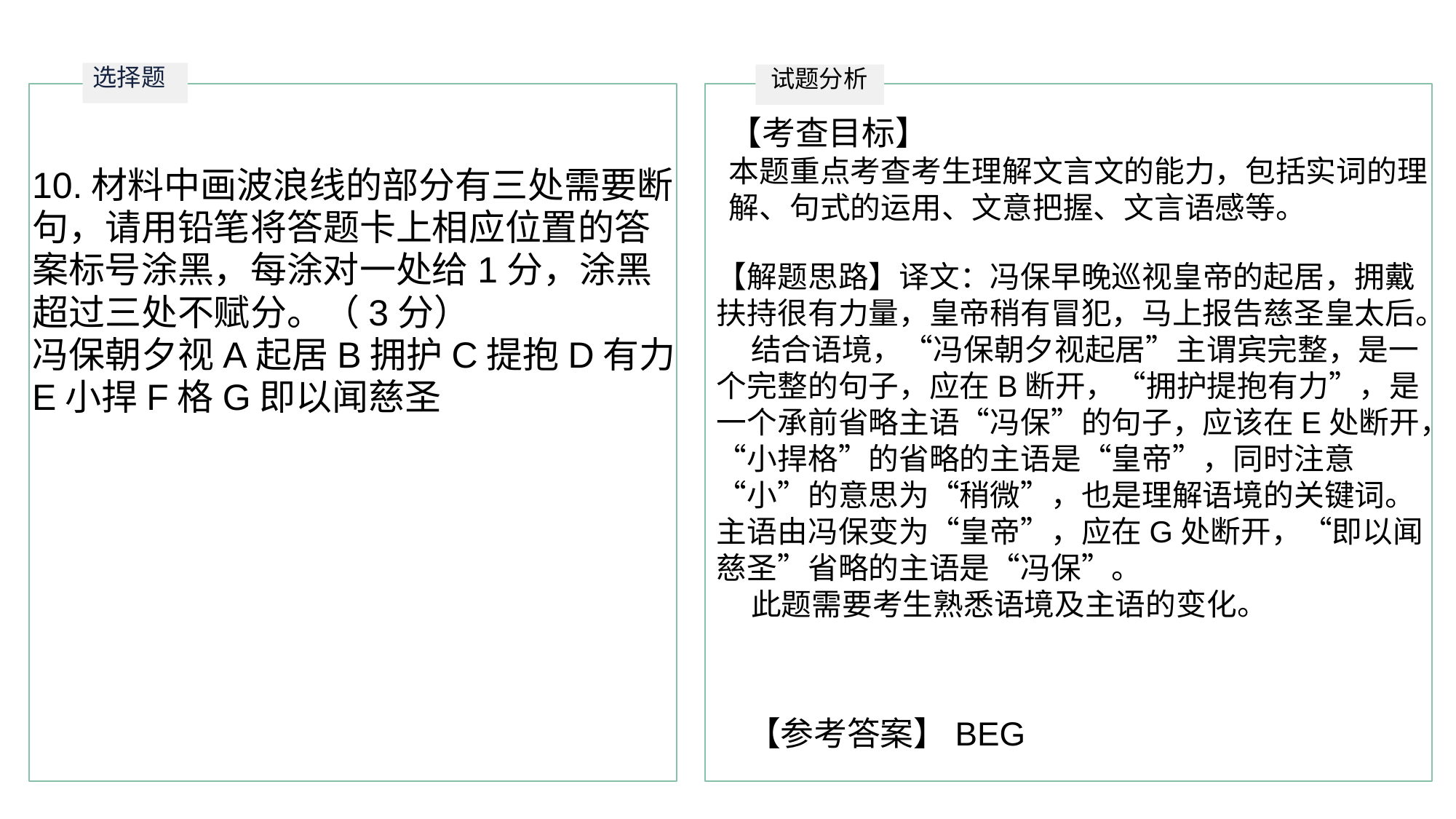

选择题

试题分析

【考查目标】
本题重点考查考生理解文言文的能力，包括实词的理解、句式的运用、文意把握、文言语感等。
10.材料中画波浪线的部分有三处需要断句，请用铅笔将答题卡上相应位置的答案标号涂黑，每涂对一处给1分，涂黑超过三处不赋分。（3分）
冯保朝夕视A起居B拥护C提抱D有力E小捍F格G即以闻慈圣
【解题思路】译文：冯保早晚巡视皇帝的起居，拥戴扶持很有力量，皇帝稍有冒犯，马上报告慈圣皇太后。
    结合语境，“冯保朝夕视起居”主谓宾完整，是一个完整的句子，应在B断开，“拥护提抱有力”，是一个承前省略主语“冯保”的句子，应该在E处断开，“小捍格”的省略的主语是“皇帝”，同时注意“小”的意思为“稍微”，也是理解语境的关键词。主语由冯保变为“皇帝”，应在G处断开，“即以闻慈圣”省略的主语是“冯保”。
    此题需要考生熟悉语境及主语的变化。
【参考答案】BEG